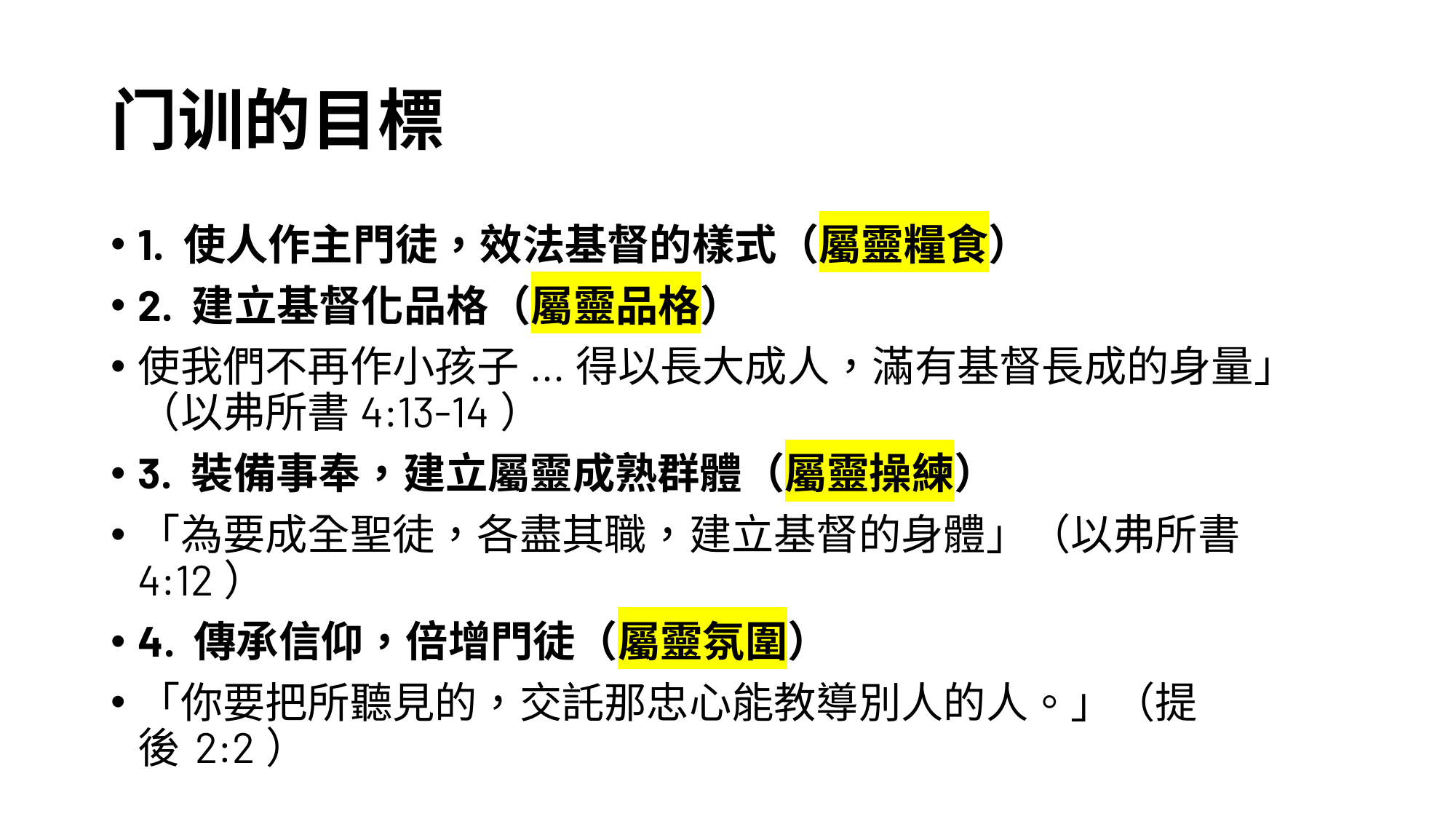

# 门训的目標
1. 使人作主門徒，效法基督的樣式（屬靈糧食）
2. 建立基督化品格（屬靈品格）
使我們不再作小孩子...得以長大成人，滿有基督長成的身量」（以弗所書4:13-14）
3. 裝備事奉，建立屬靈成熟群體（屬靈操練）
「為要成全聖徒，各盡其職，建立基督的身體」（以弗所書4:12）
4. 傳承信仰，倍增門徒（屬靈氛圍）
「你要把所聽見的，交託那忠心能教導別人的人。」（提後 2:2）